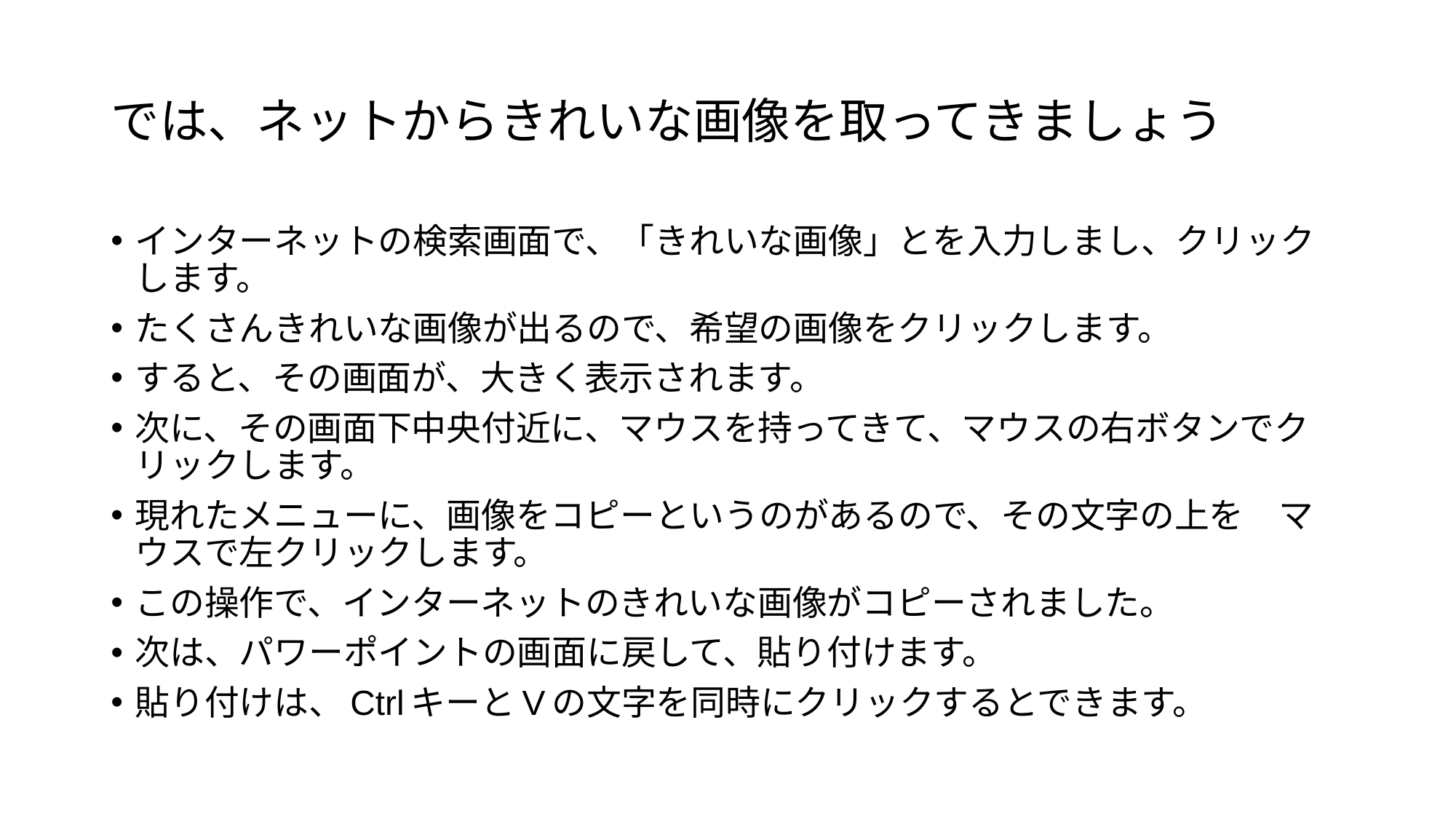

# では、ネットからきれいな画像を取ってきましょう
インターネットの検索画面で、「きれいな画像」とを入力しまし、クリックします。
たくさんきれいな画像が出るので、希望の画像をクリックします。
すると、その画面が、大きく表示されます。
次に、その画面下中央付近に、マウスを持ってきて、マウスの右ボタンでクリックします。
現れたメニューに、画像をコピーというのがあるので、その文字の上を　マウスで左クリックします。
この操作で、インターネットのきれいな画像がコピーされました。
次は、パワーポイントの画面に戻して、貼り付けます。
貼り付けは、CtrlキーとVの文字を同時にクリックするとできます。